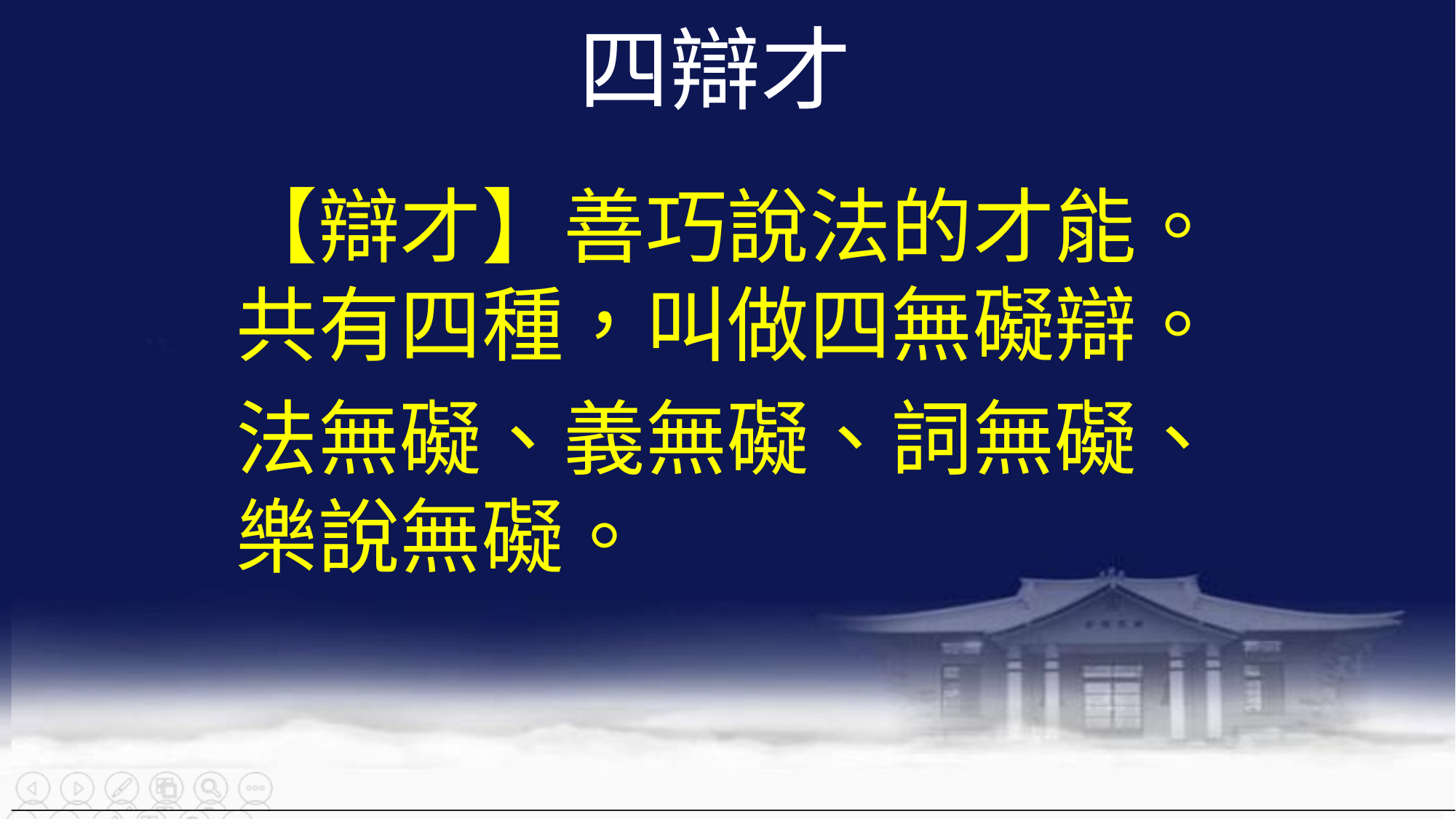

# 四辯才
【辯才】善巧說法的才能。共有四種，叫做四無礙辯。
法無礙、義無礙、詞無礙、樂說無礙。